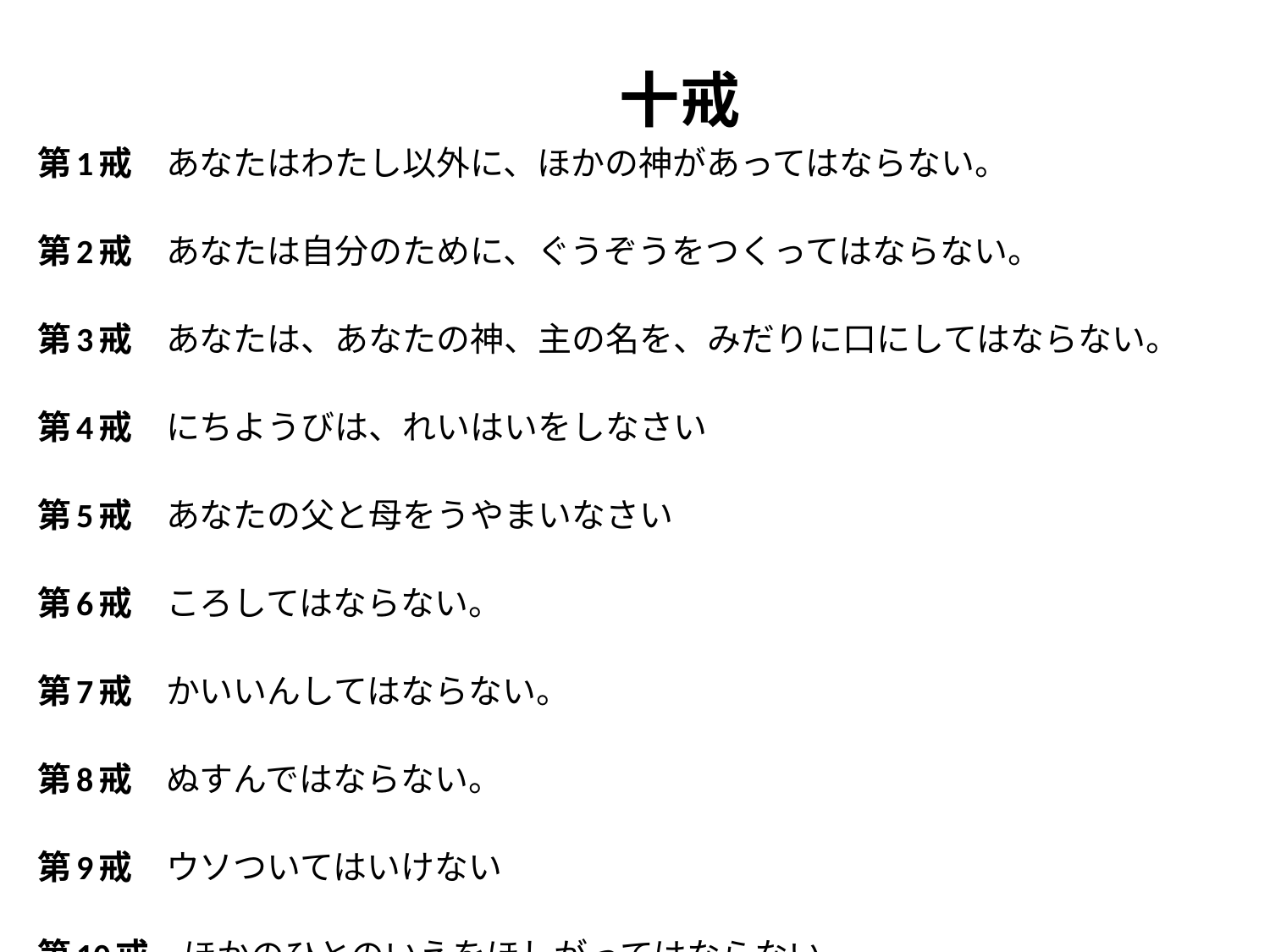

#
十戒
第1戒　あなたはわたし以外に、ほかの神があってはならない。
第2戒　あなたは自分のために、ぐうぞうをつくってはならない。
第3戒　あなたは、あなたの神、主の名を、みだりに口にしてはならない。
第4戒　にちようびは、れいはいをしなさい
　
第5戒　あなたの父と母をうやまいなさい
第6戒　ころしてはならない。
第7戒　かいいんしてはならない。
第8戒　ぬすんではならない。
第9戒　ウソついてはいけない
第10戒　ほかのひとのいえをほしがってはならない